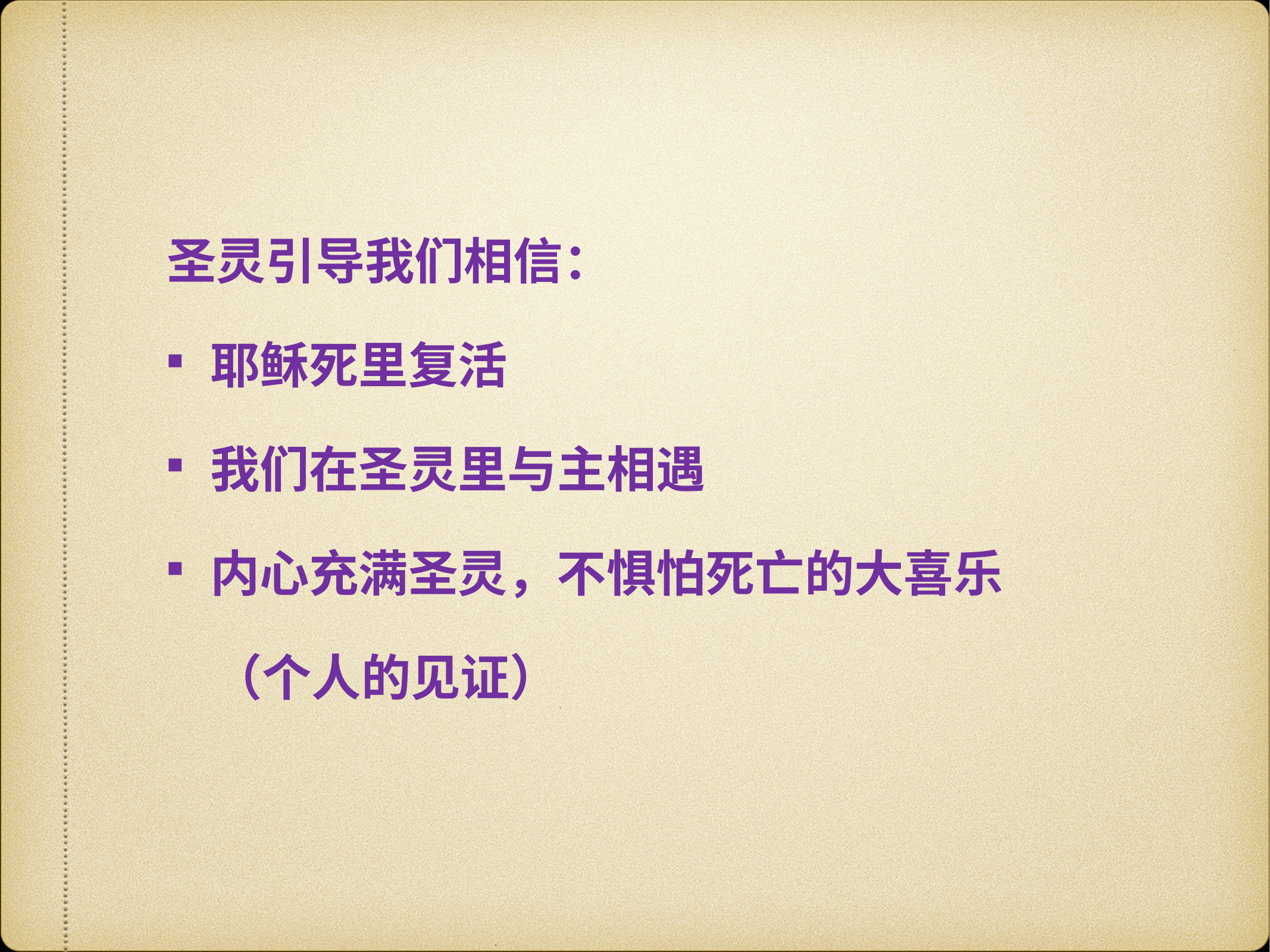

圣灵引导我们相信：
耶稣死里复活
我们在圣灵里与主相遇
内心充满圣灵，不惧怕死亡的大喜乐
   （个人的见证）